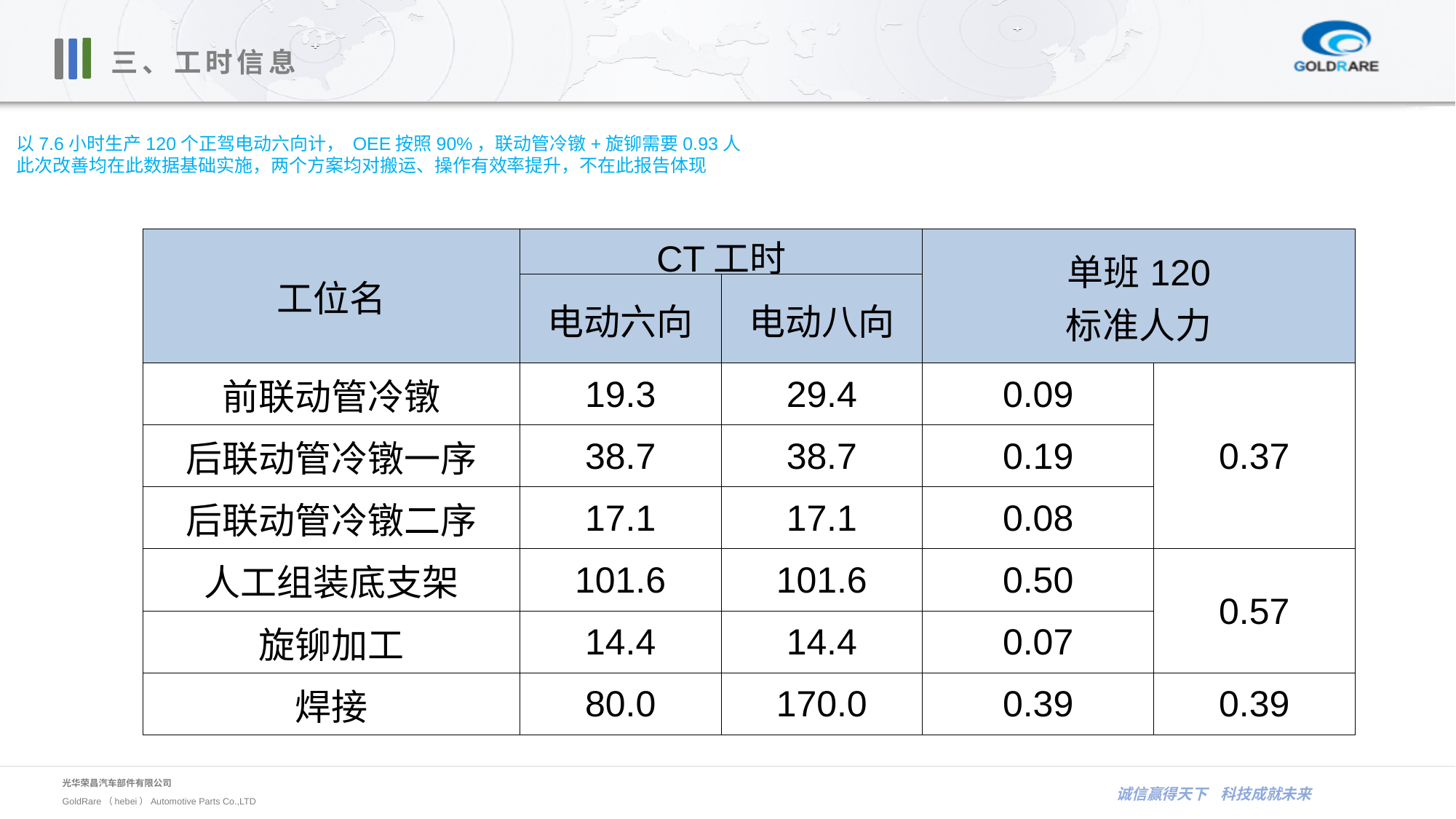

三、工时信息
以7.6小时生产120个正驾电动六向计， OEE按照90%，联动管冷镦+旋铆需要0.93人
此次改善均在此数据基础实施，两个方案均对搬运、操作有效率提升，不在此报告体现
| 工位名 | CT工时 |  | 单班120 标准人力 |  |
| --- | --- | --- | --- | --- |
|  | 电动六向 | 电动八向 |  |  |
| 前联动管冷镦 | 19.3 | 29.4 | 0.09 | 0.37 |
| 后联动管冷镦一序 | 38.7 | 38.7 | 0.19 |  |
| 后联动管冷镦二序 | 17.1 | 17.1 | 0.08 |  |
| 人工组装底支架 | 101.6 | 101.6 | 0.50 | 0.57 |
| 旋铆加工 | 14.4 | 14.4 | 0.07 |  |
| 焊接 | 80.0 | 170.0 | 0.39 | 0.39 |